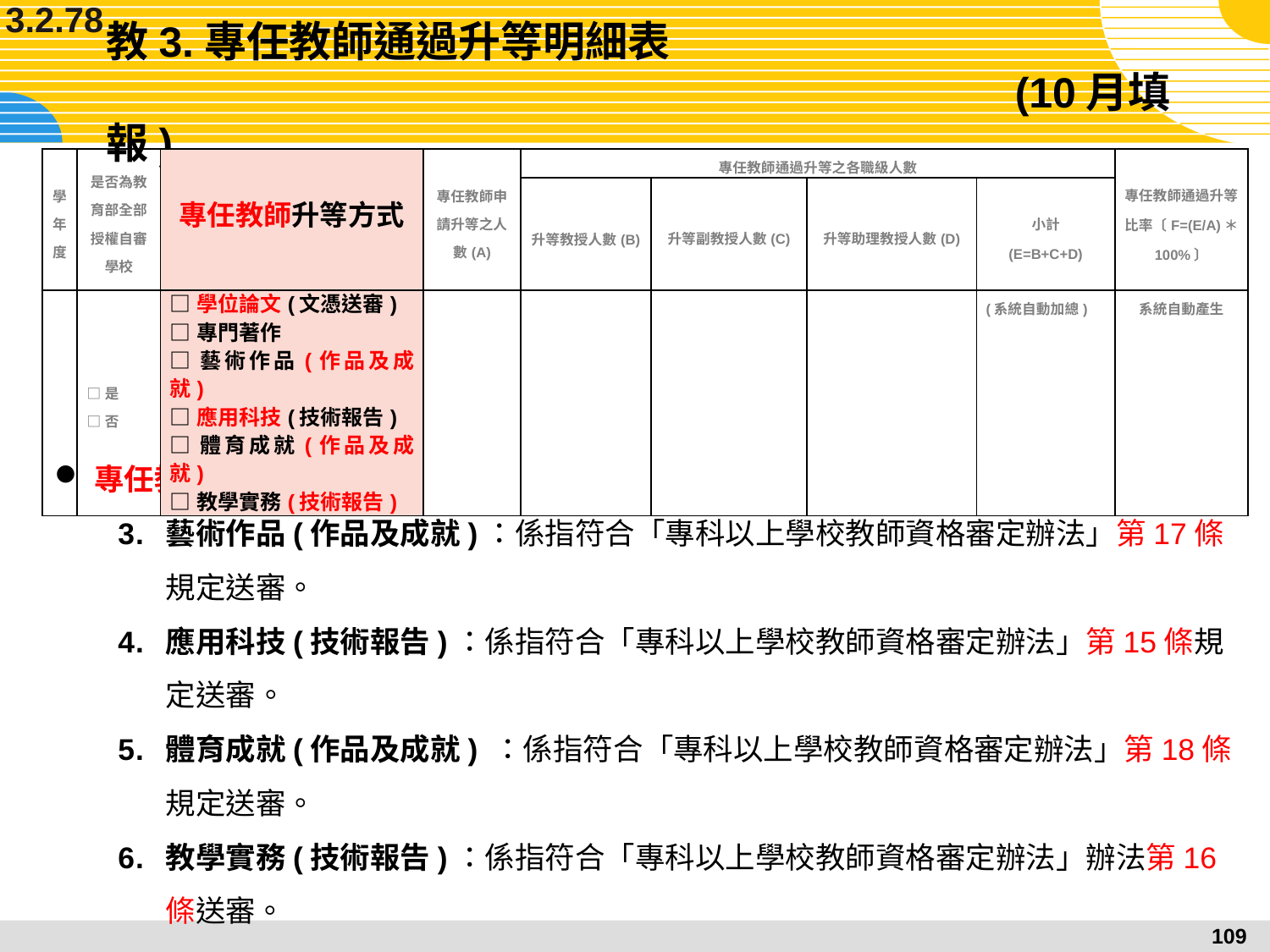

3.2.78
# 教3.專任教師通過升等明細表 (10月填報)
| 學年度 | 是否為教育部全部授權自審學校 | 專任教師升等方式 | 專任教師申請升等之人數(A) | 專任教師通過升等之各職級人數 |  |  |  | 專任教師通過升等比率〔F=(E/A)＊100%〕 |
| --- | --- | --- | --- | --- | --- | --- | --- | --- |
|  |  |  |  | 升等教授人數(B) | 升等副教授人數(C) | 升等助理教授人數(D) | 小計 (E=B+C+D) |  |
|  | □是 □否 | □學位論文(文憑送審) □專門著作 □藝術作品(作品及成就) □應用科技(技術報告) □體育成就(作品及成就) □教學實務(技術報告) |  |  |  |  | (系統自動加總) | 系統自動產生 |
專任教師升等方式：
藝術作品(作品及成就)：係指符合「專科以上學校教師資格審定辦法」第17條規定送審。
應用科技(技術報告)：係指符合「專科以上學校教師資格審定辦法」第15條規定送審。
體育成就(作品及成就) ：係指符合「專科以上學校教師資格審定辦法」第18條規定送審。
教學實務(技術報告)：係指符合「專科以上學校教師資格審定辦法」辦法第16條送審。